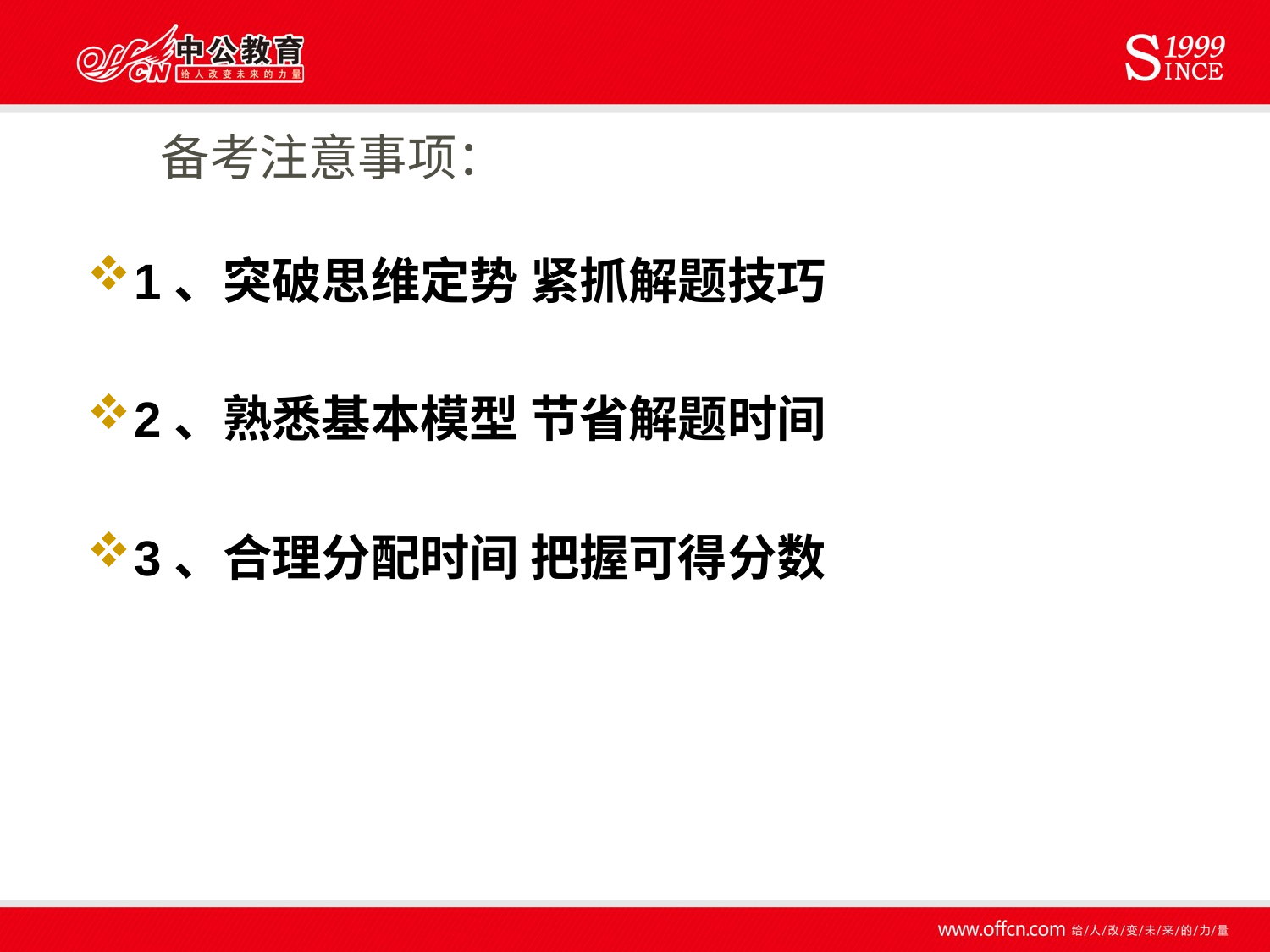

# 备考注意事项：
1、突破思维定势 紧抓解题技巧

2、熟悉基本模型 节省解题时间

3、合理分配时间 把握可得分数